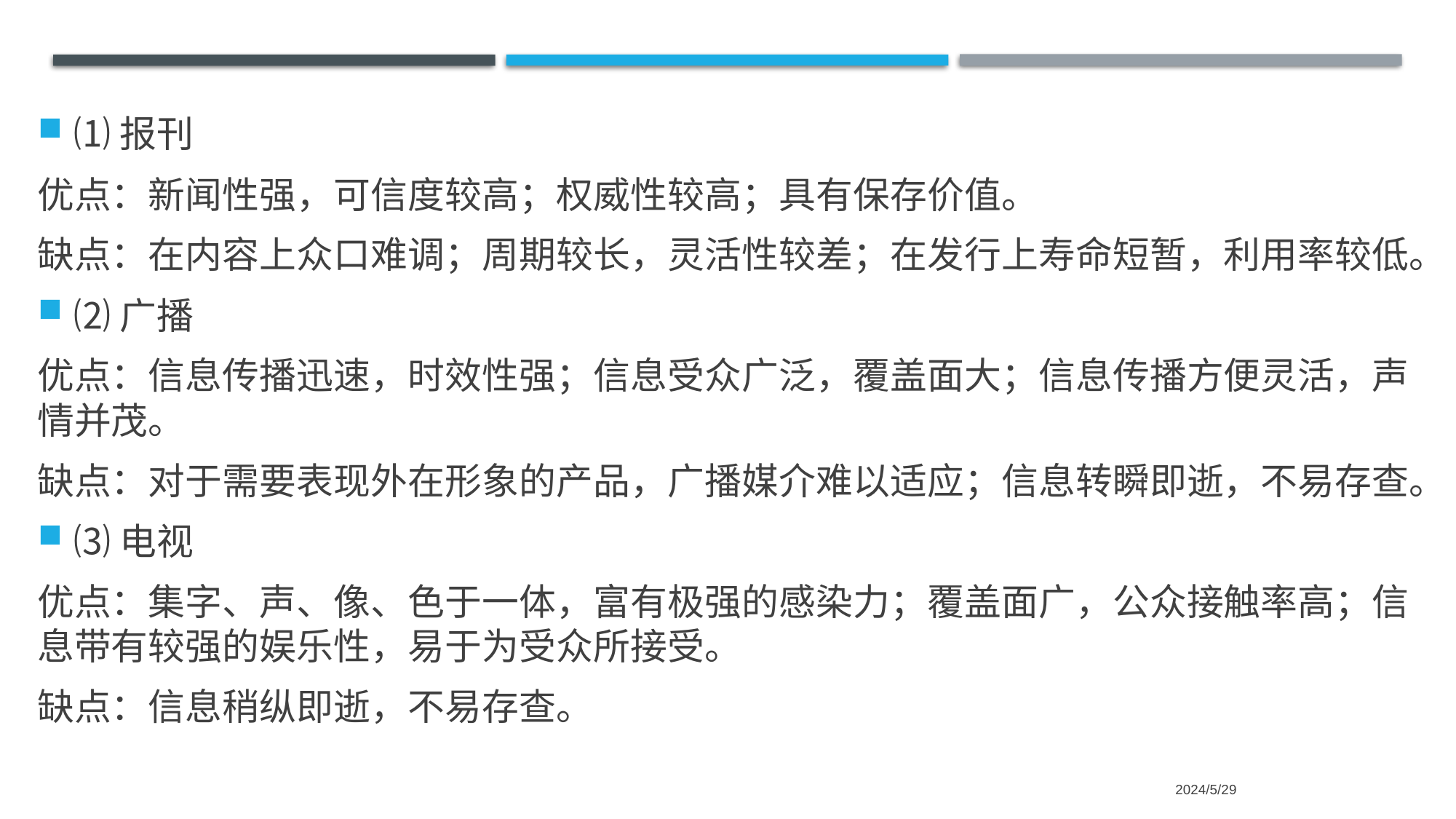

⑴报刊
优点：新闻性强，可信度较高；权威性较高；具有保存价值。
缺点：在内容上众口难调；周期较长，灵活性较差；在发行上寿命短暂，利用率较低。
⑵广播
优点：信息传播迅速，时效性强；信息受众广泛，覆盖面大；信息传播方便灵活，声情并茂。
缺点：对于需要表现外在形象的产品，广播媒介难以适应；信息转瞬即逝，不易存查。
⑶电视
优点：集字、声、像、色于一体，富有极强的感染力；覆盖面广，公众接触率高；信息带有较强的娱乐性，易于为受众所接受。
缺点：信息稍纵即逝，不易存查。

2024/5/29